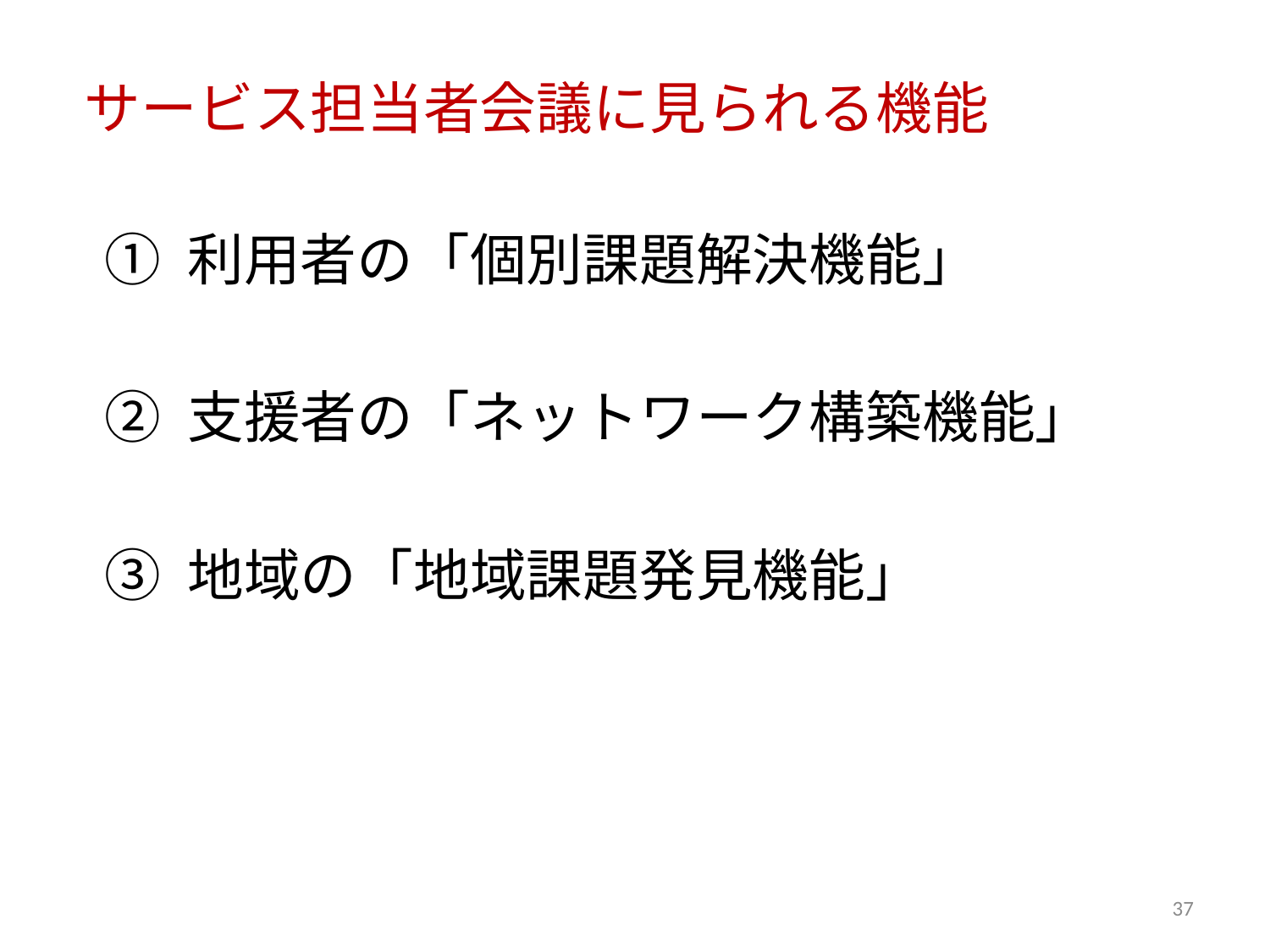

# サービス担当者会議に見られる機能
① 利用者の「個別課題解決機能」

② 支援者の「ネットワーク構築機能」

③ 地域の「地域課題発見機能」
37